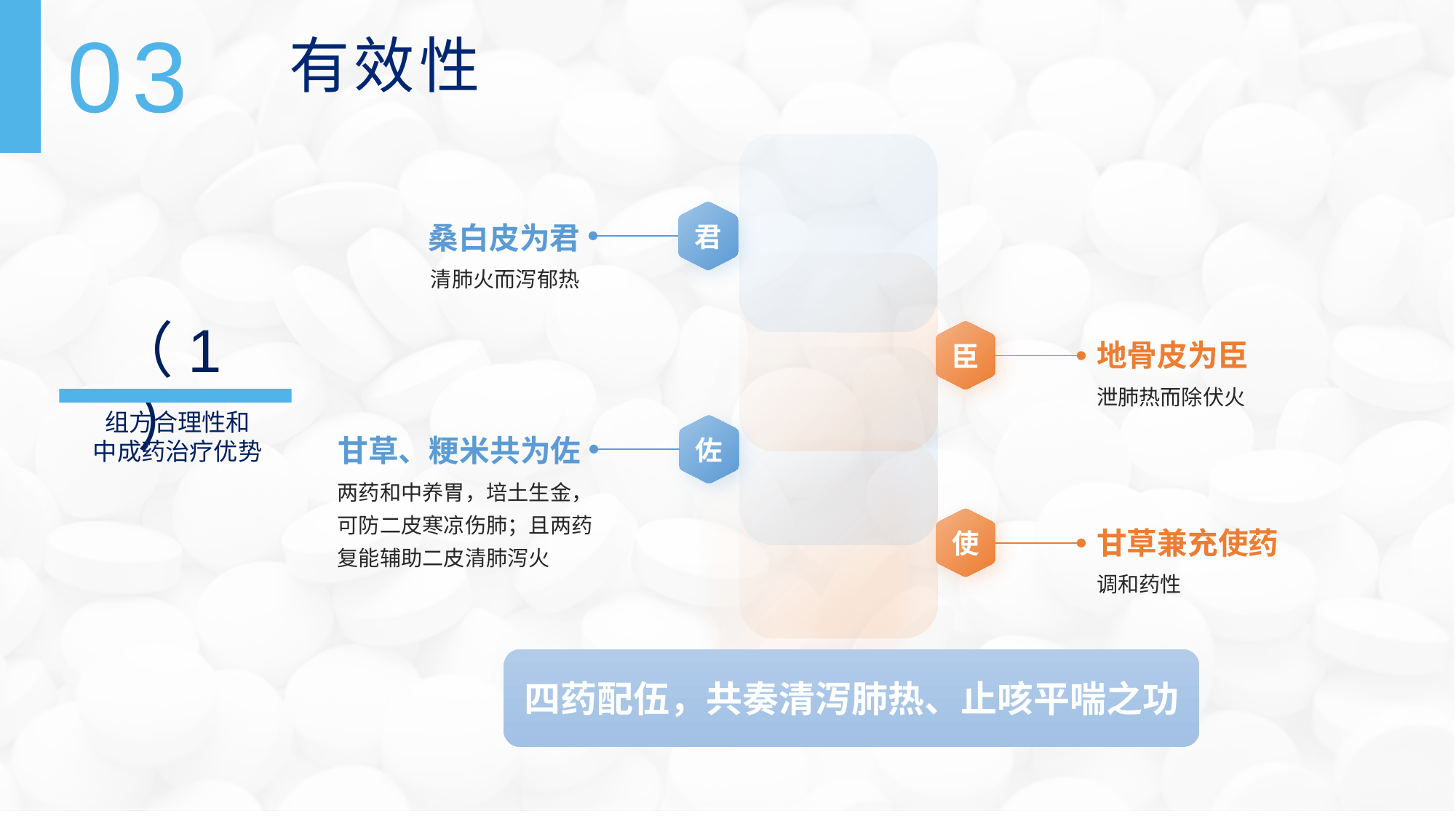

03
有效性

君
桑白皮为君

清肺火而泻郁热
（1）

组方合理性和
中成药治疗优势
臣
地骨皮为臣

泄肺热而除伏火
佐
甘草、粳米共为佐

两药和中养胃，培土生金，可防二皮寒凉伤肺；且两药复能辅助二皮清肺泻火
使
甘草兼充使药
调和药性

四药配伍，共奏清泻肺热、止咳平喘之功